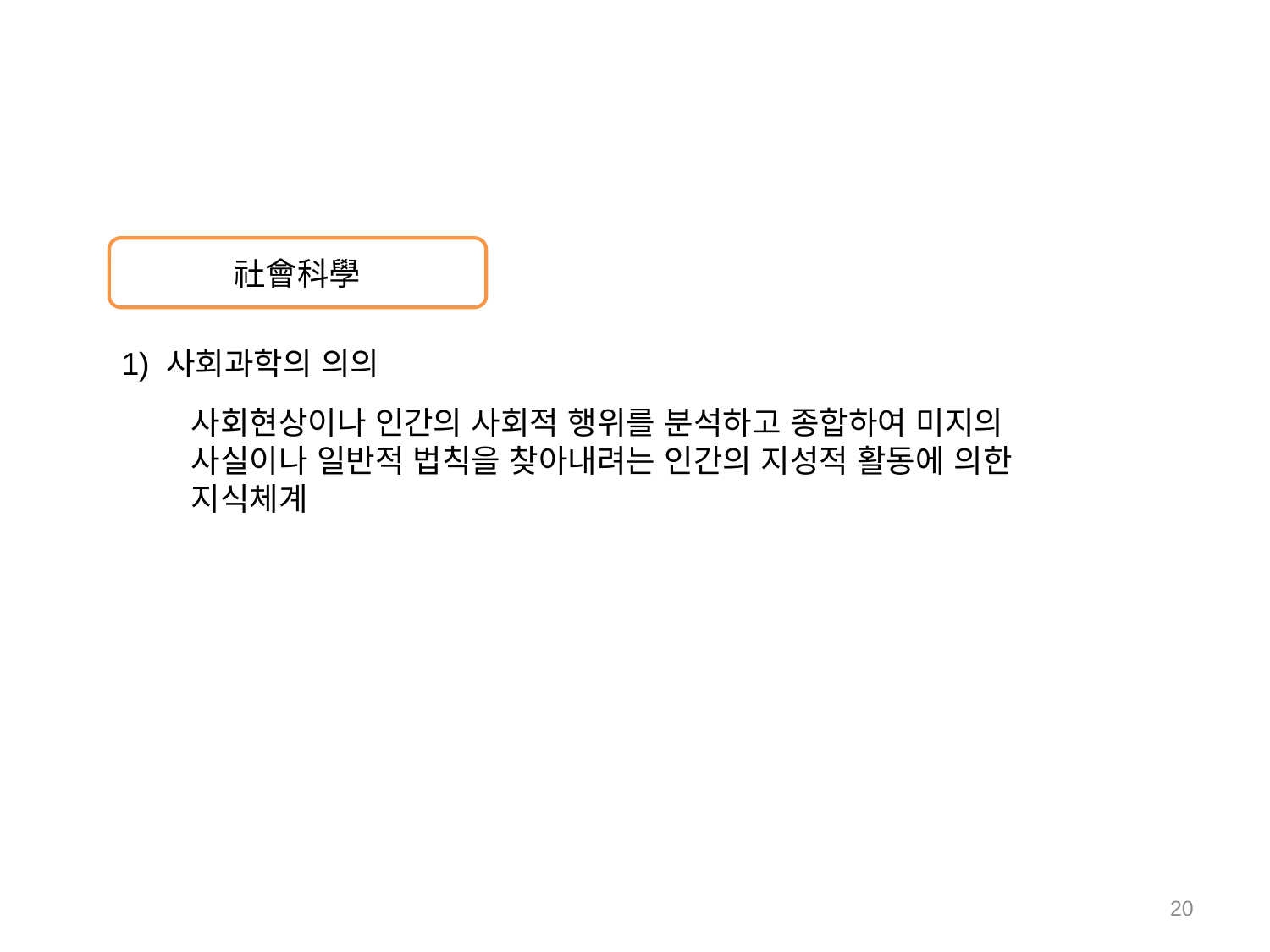

社會科學
1) 사회과학의 의의
사회현상이나 인간의 사회적 행위를 분석하고 종합하여 미지의 사실이나 일반적 법칙을 찾아내려는 인간의 지성적 활동에 의한  지식체계
20